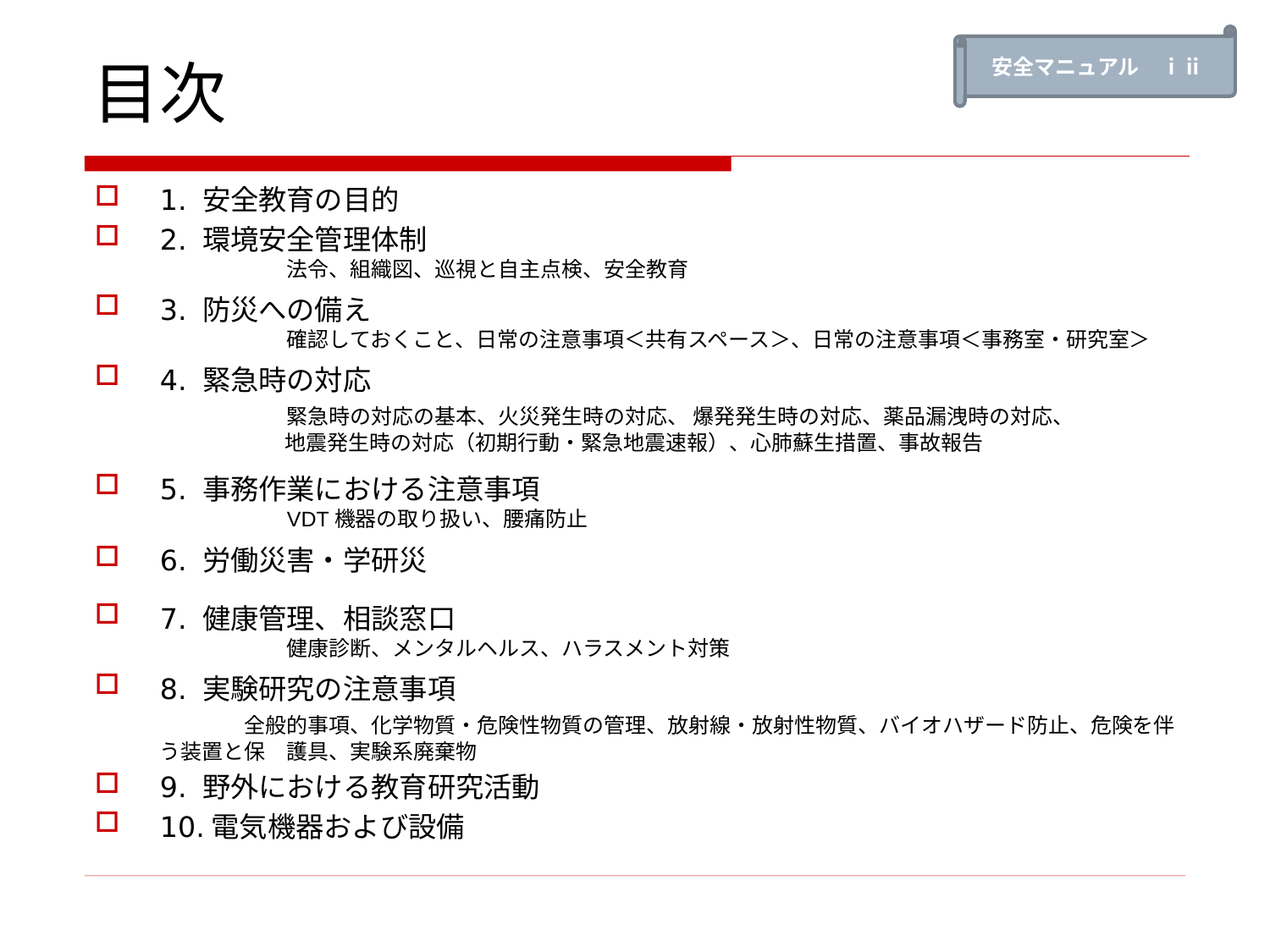

安全マニュアル　ⅰⅱ
# 目次
1. 安全教育の目的
2. 環境安全管理体制
　　　　	法令、組織図、巡視と自主点検、安全教育
3. 防災への備え
　　　　	確認しておくこと、日常の注意事項＜共有スペース＞、日常の注意事項＜事務室・研究室＞
4. 緊急時の対応
　　　　	緊急時の対応の基本、火災発生時の対応、 爆発発生時の対応、薬品漏洩時の対応、
　　　　　　　　　地震発生時の対応（初期行動・緊急地震速報）、心肺蘇生措置、事故報告
5. 事務作業における注意事項
　　　　	VDT機器の取り扱い、腰痛防止
6. 労働災害・学研災
7. 健康管理、相談窓口
　　　　	健康診断、メンタルヘルス、ハラスメント対策
8. 実験研究の注意事項
	　　　全般的事項、化学物質・危険性物質の管理、放射線・放射性物質、バイオハザード防止、危険を伴う装置と保	護具、実験系廃棄物
9. 野外における教育研究活動
10.電気機器および設備